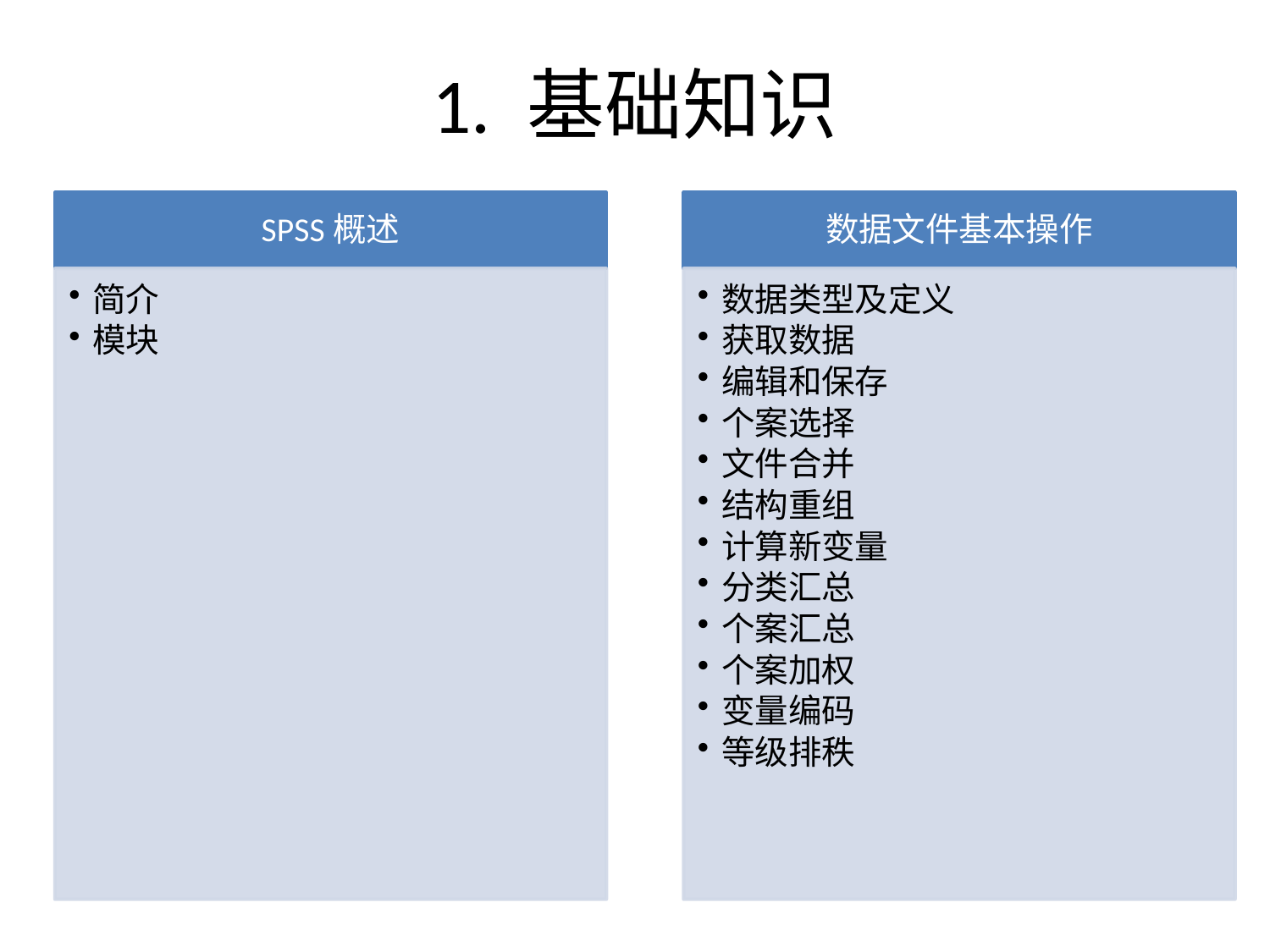

# 1. 基础知识
SPSS概述
简介
模块
数据文件基本操作
数据类型及定义
获取数据
编辑和保存
个案选择
文件合并
结构重组
计算新变量
分类汇总
个案汇总
个案加权
变量编码
等级排秩